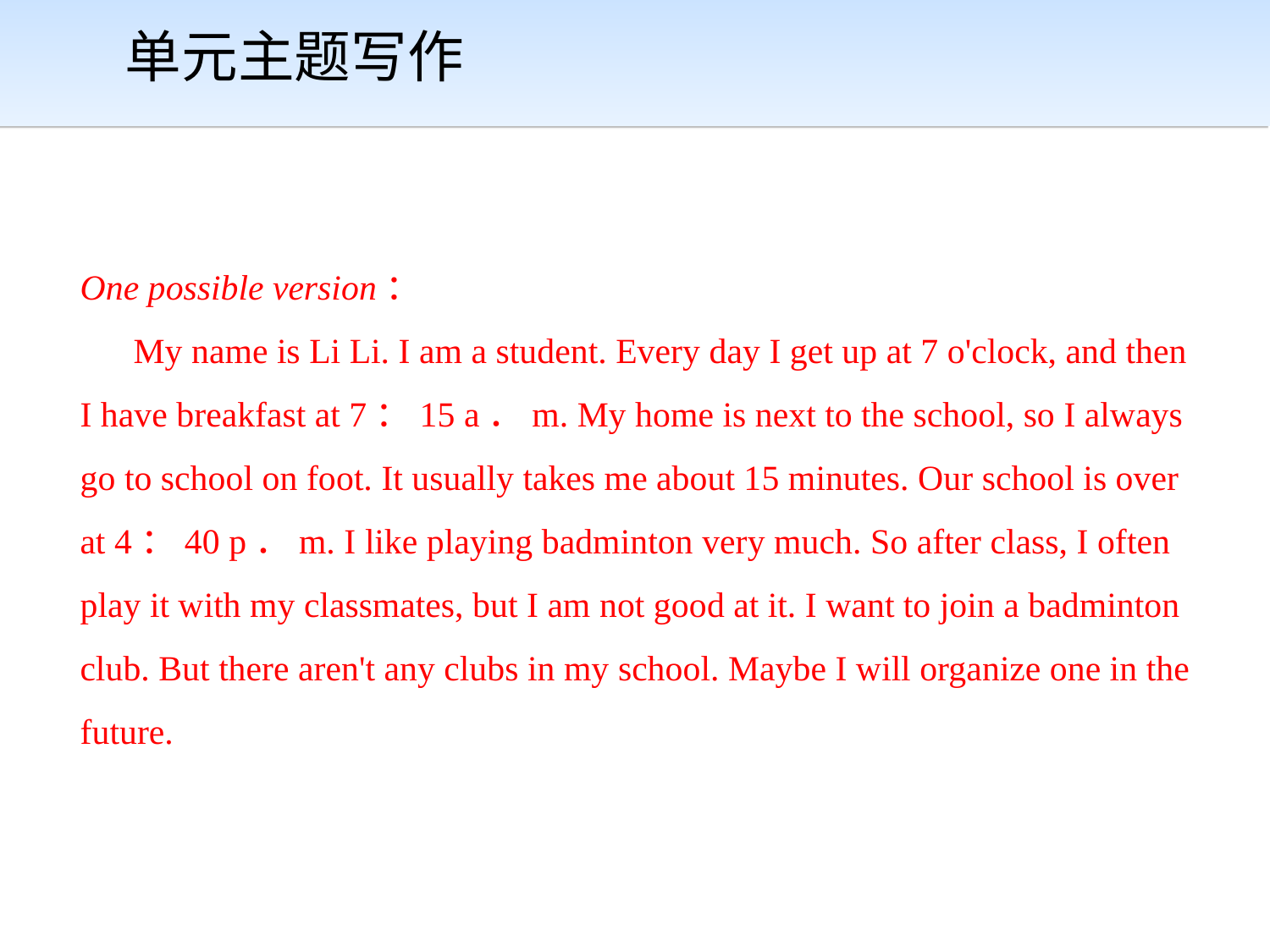

单元主题写作
One possible version：
      My name is Li Li. I am a student. Every day I get up at 7 o'clock, and then I have breakfast at 7：15 a．m. My home is next to the school, so I always go to school on foot. It usually takes me about 15 minutes. Our school is over at 4：40 p．m. I like playing badminton very much. So after class, I often play it with my classmates, but I am not good at it. I want to join a badminton club. But there aren't any clubs in my school. Maybe I will organize one in the future.